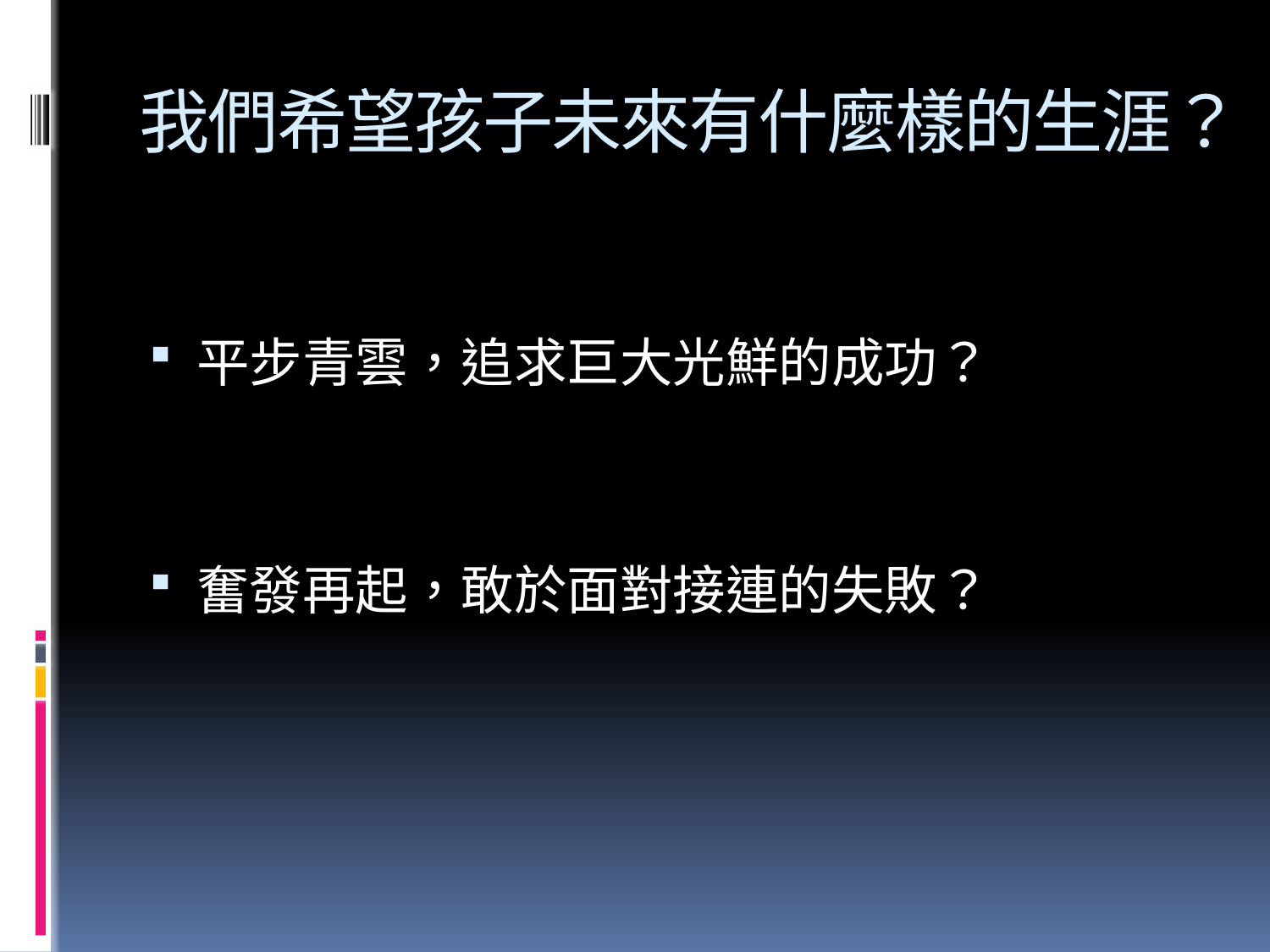

# 我們希望孩子未來有什麼樣的生涯？

平步青雲，追求巨大光鮮的成功？

奮發再起，敢於面對接連的失敗？